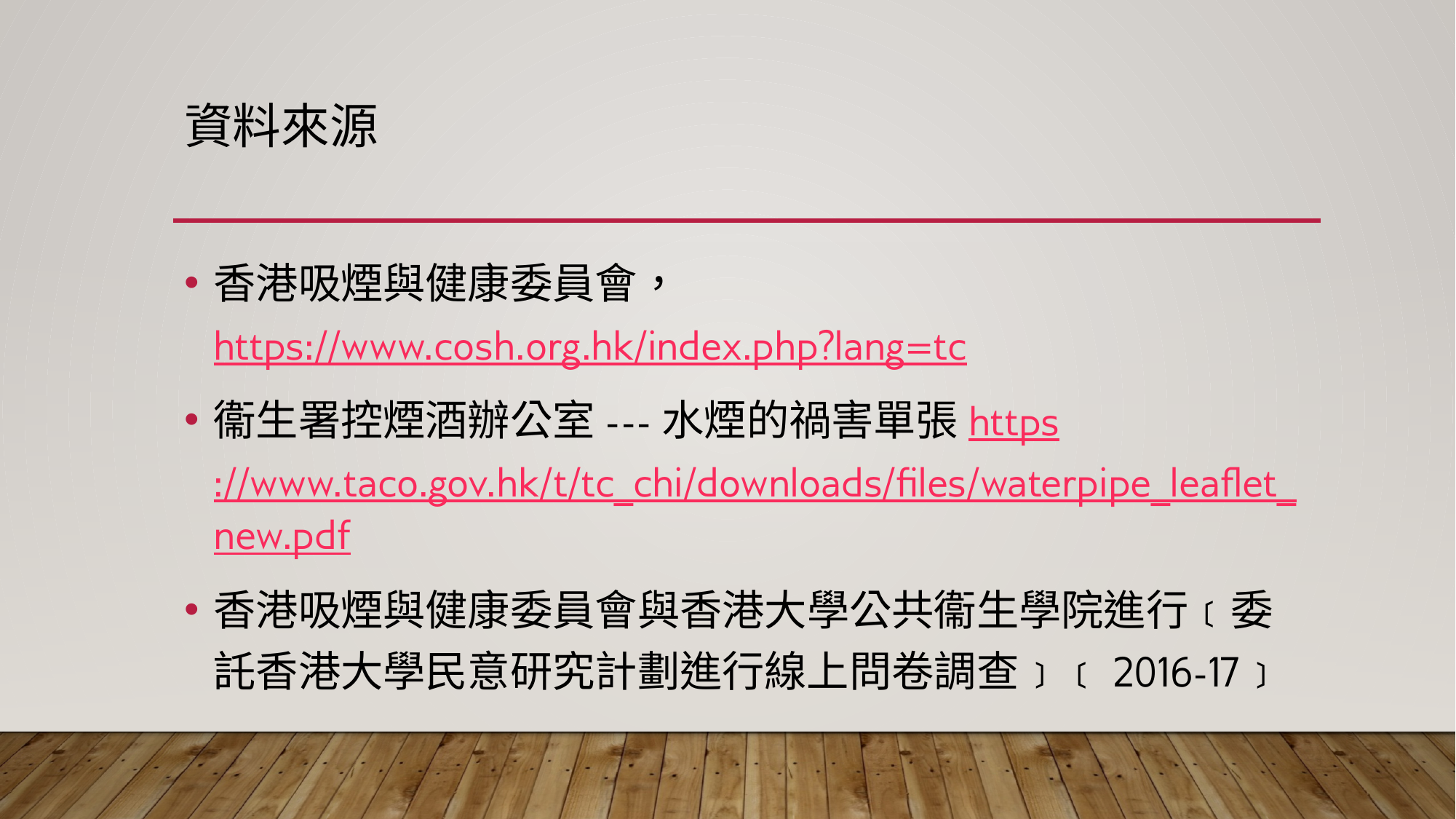

# 資料來源
香港吸煙與健康委員會，https://www.cosh.org.hk/index.php?lang=tc
衞生署控煙酒辦公室---水煙的禍害單張https://www.taco.gov.hk/t/tc_chi/downloads/files/waterpipe_leaflet_new.pdf
香港吸煙與健康委員會與香港大學公共衞生學院進行﹝委託香港大學民意研究計劃進行線上問卷調查﹞﹝2016-17﹞